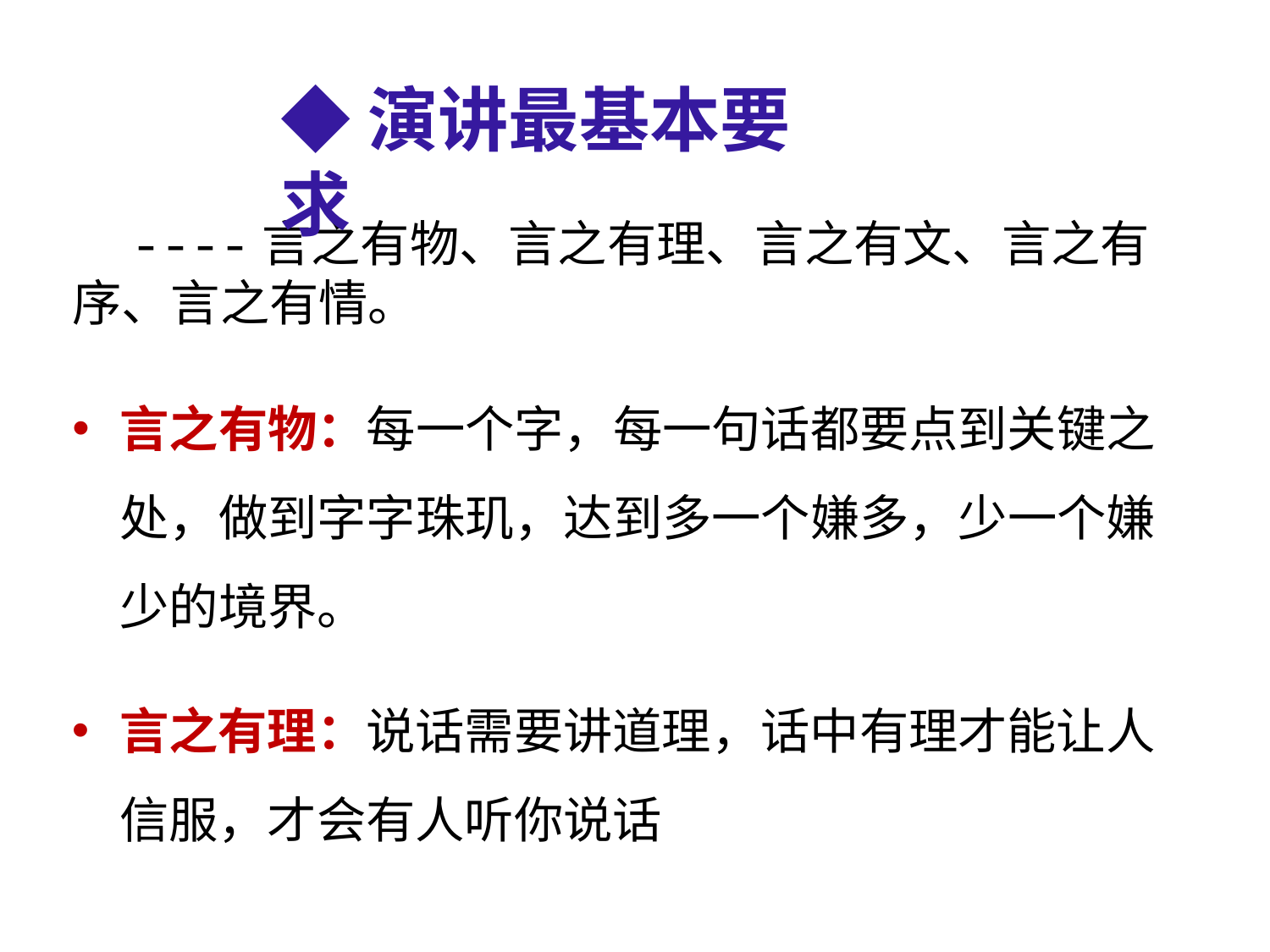

◆演讲最基本要求
# ----言之有物、言之有理、言之有文、言之有序、言之有情。
言之有物：每一个字，每一句话都要点到关键之处，做到字字珠玑，达到多一个嫌多，少一个嫌少的境界。
言之有理：说话需要讲道理，话中有理才能让人信服，才会有人听你说话